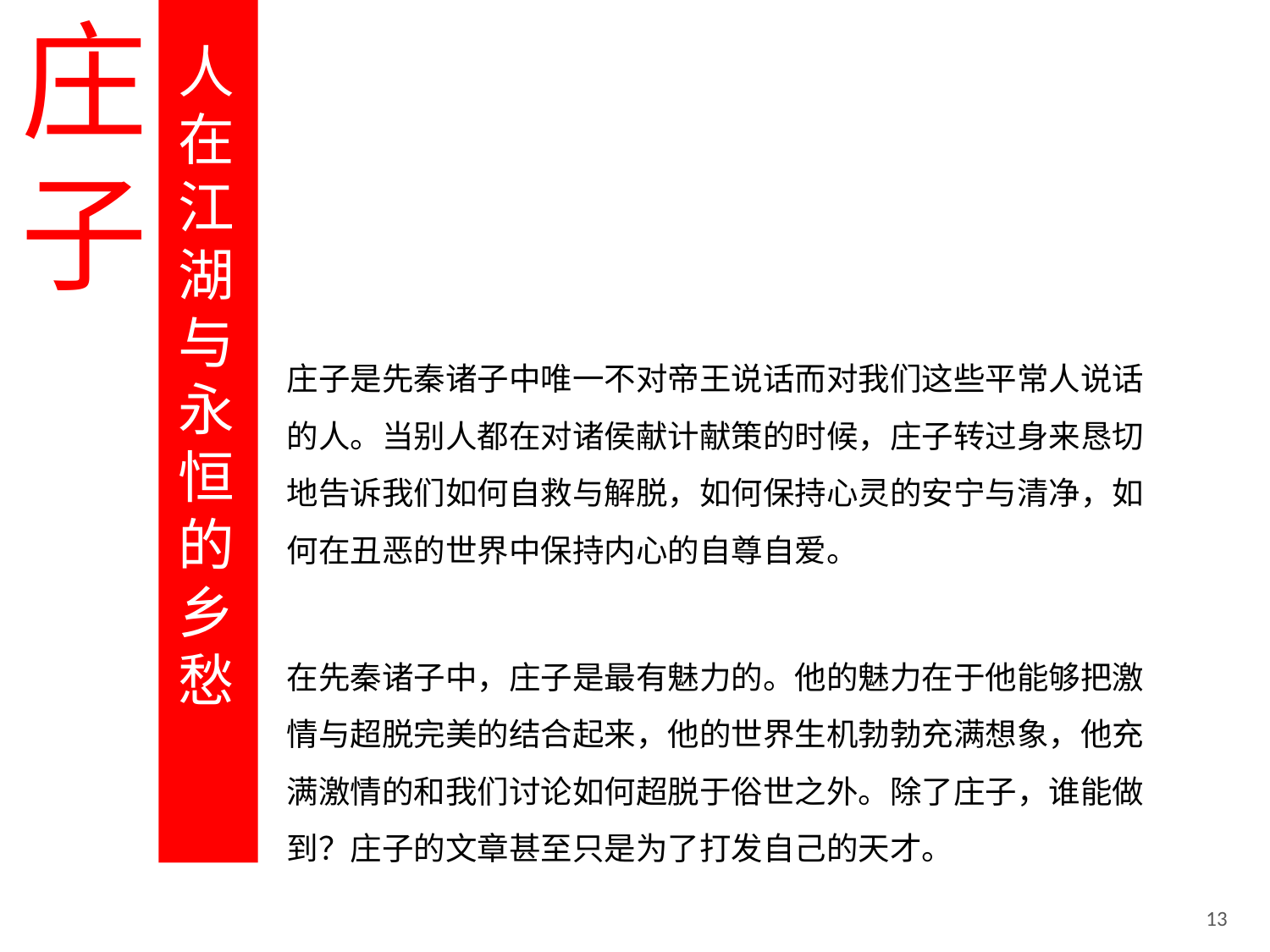

庄子
人在江湖与永恒的乡愁
庄子是先秦诸子中唯一不对帝王说话而对我们这些平常人说话的人。当别人都在对诸侯献计献策的时候，庄子转过身来恳切地告诉我们如何自救与解脱，如何保持心灵的安宁与清净，如何在丑恶的世界中保持内心的自尊自爱。

在先秦诸子中，庄子是最有魅力的。他的魅力在于他能够把激情与超脱完美的结合起来，他的世界生机勃勃充满想象，他充满激情的和我们讨论如何超脱于俗世之外。除了庄子，谁能做到？庄子的文章甚至只是为了打发自己的天才。
13